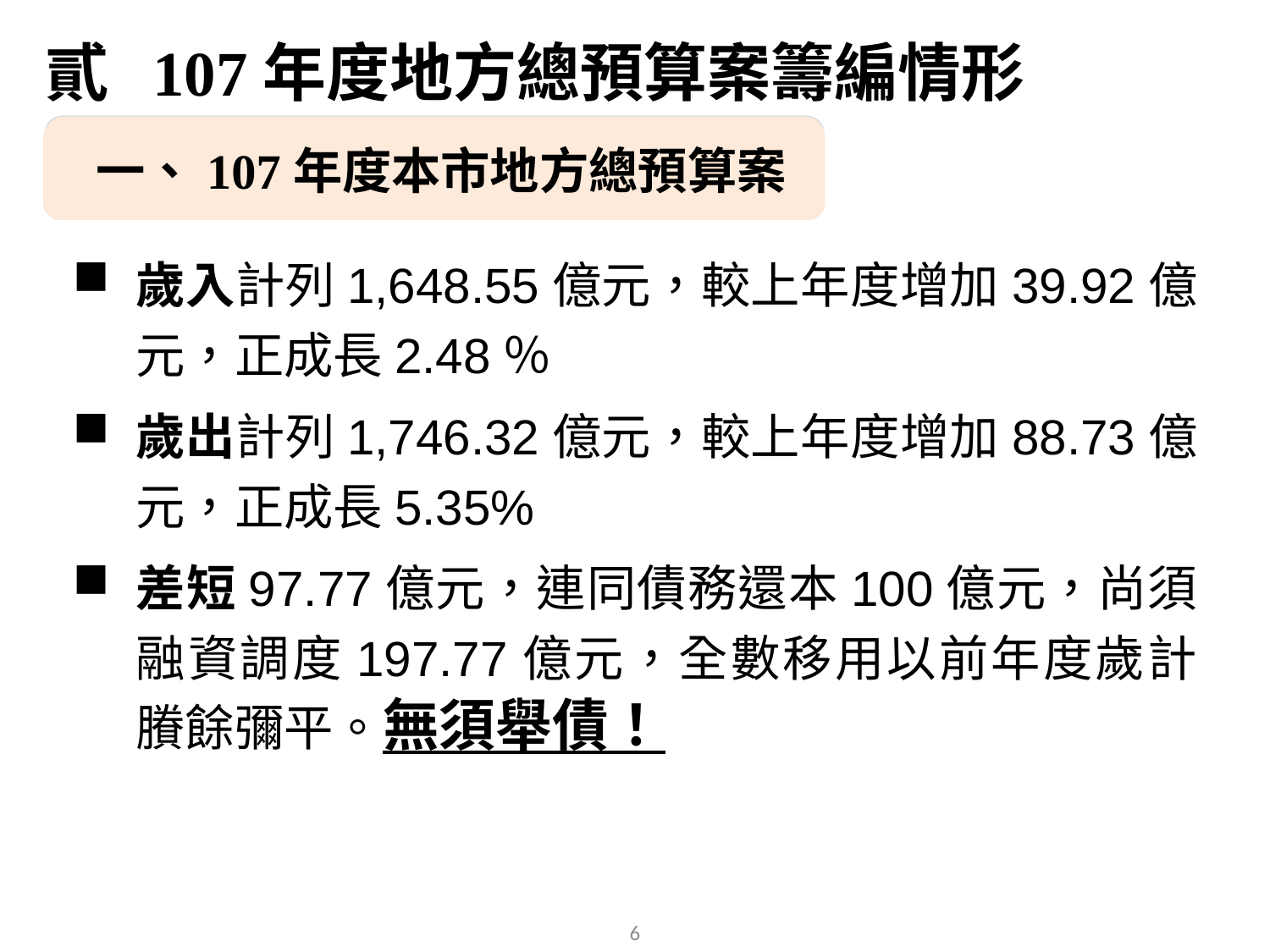

貳  107年度地方總預算案籌編情形

一、107年度本市地方總預算案
歲入計列1,648.55億元，較上年度增加39.92億元，正成長2.48％
歲出計列1,746.32億元，較上年度增加88.73億元，正成長5.35%
差短97.77億元，連同債務還本100億元，尚須融資調度197.77億元，全數移用以前年度歲計賸餘彌平。無須舉債！
6